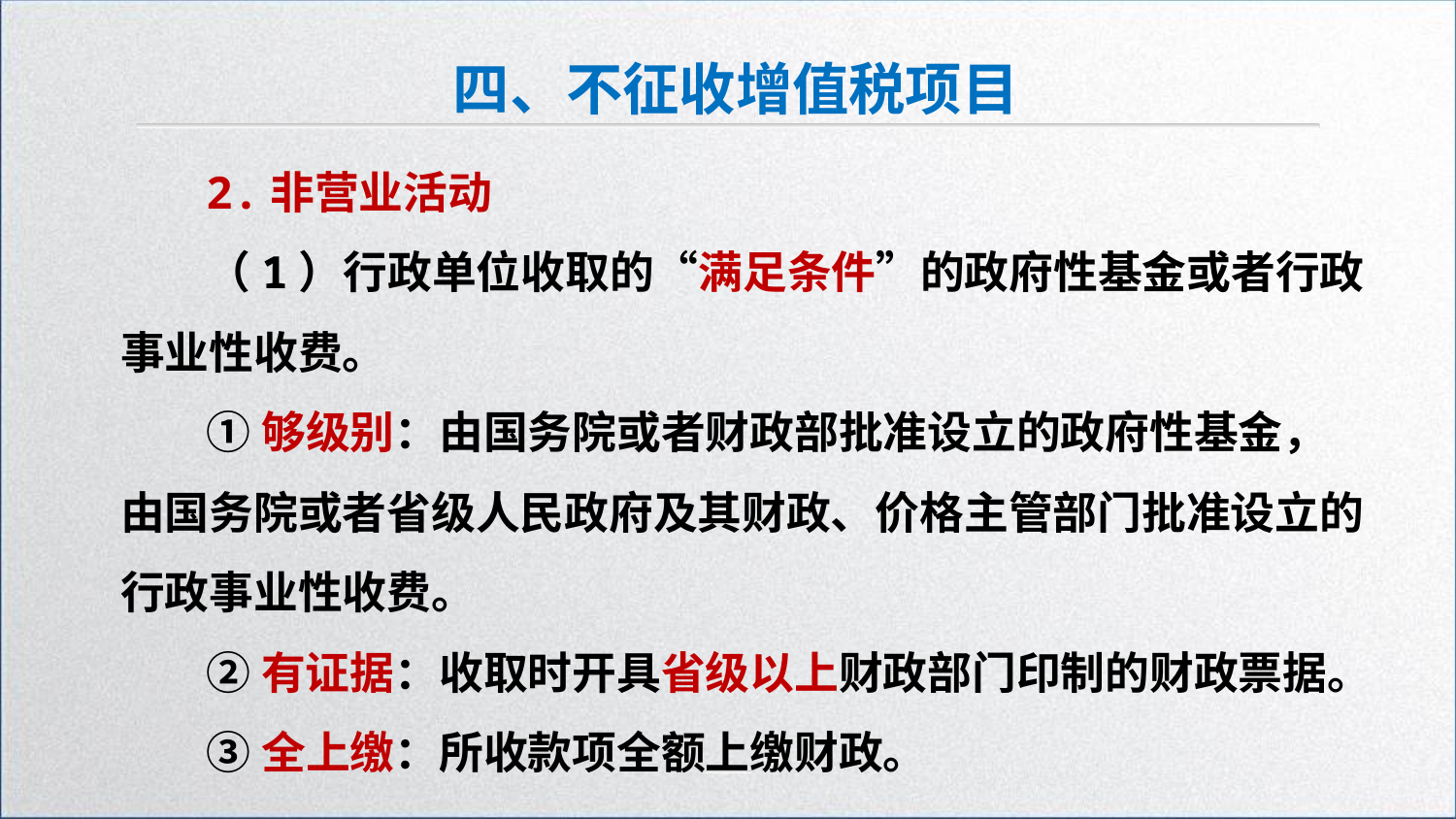

四、不征收增值税项目
2.非营业活动
（1）行政单位收取的“满足条件”的政府性基金或者行政事业性收费。
①够级别：由国务院或者财政部批准设立的政府性基金，由国务院或者省级人民政府及其财政、价格主管部门批准设立的行政事业性收费。
②有证据：收取时开具省级以上财政部门印制的财政票据。
③全上缴：所收款项全额上缴财政。